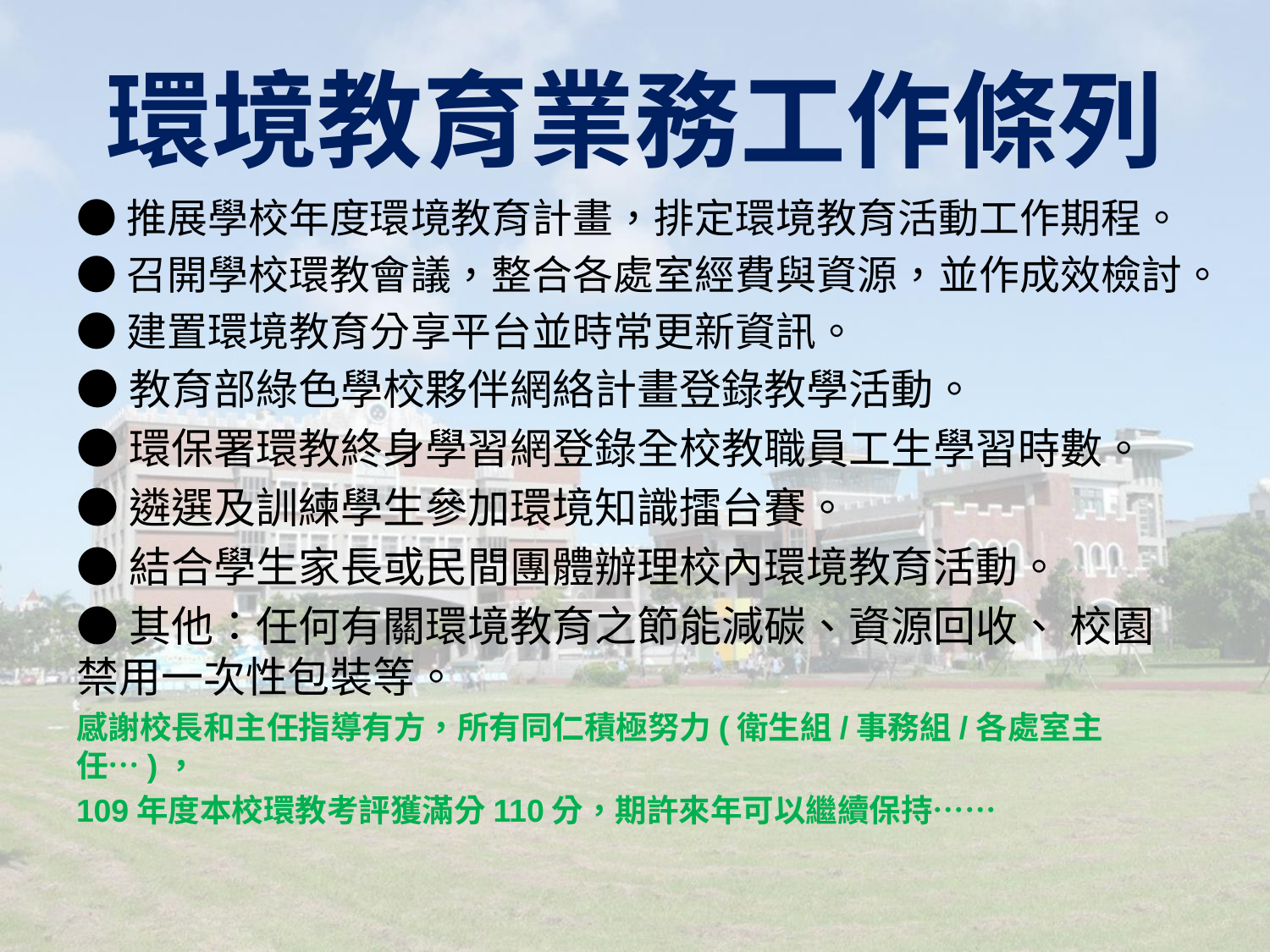

# 環境教育業務工作條列
●推展學校年度環境教育計畫，排定環境教育活動工作期程。
●召開學校環教會議，整合各處室經費與資源，並作成效檢討。
●建置環境教育分享平台並時常更新資訊。
●教育部綠色學校夥伴網絡計畫登錄教學活動。
●環保署環教終身學習網登錄全校教職員工生學習時數。
●遴選及訓練學生參加環境知識擂台賽。
●結合學生家長或民間團體辦理校內環境教育活動。
●其他：任何有關環境教育之節能減碳、資源回收、 校園禁用一次性包裝等。
感謝校長和主任指導有方，所有同仁積極努力(衛生組/事務組/各處室主任…)，
109年度本校環教考評獲滿分110分，期許來年可以繼續保持……